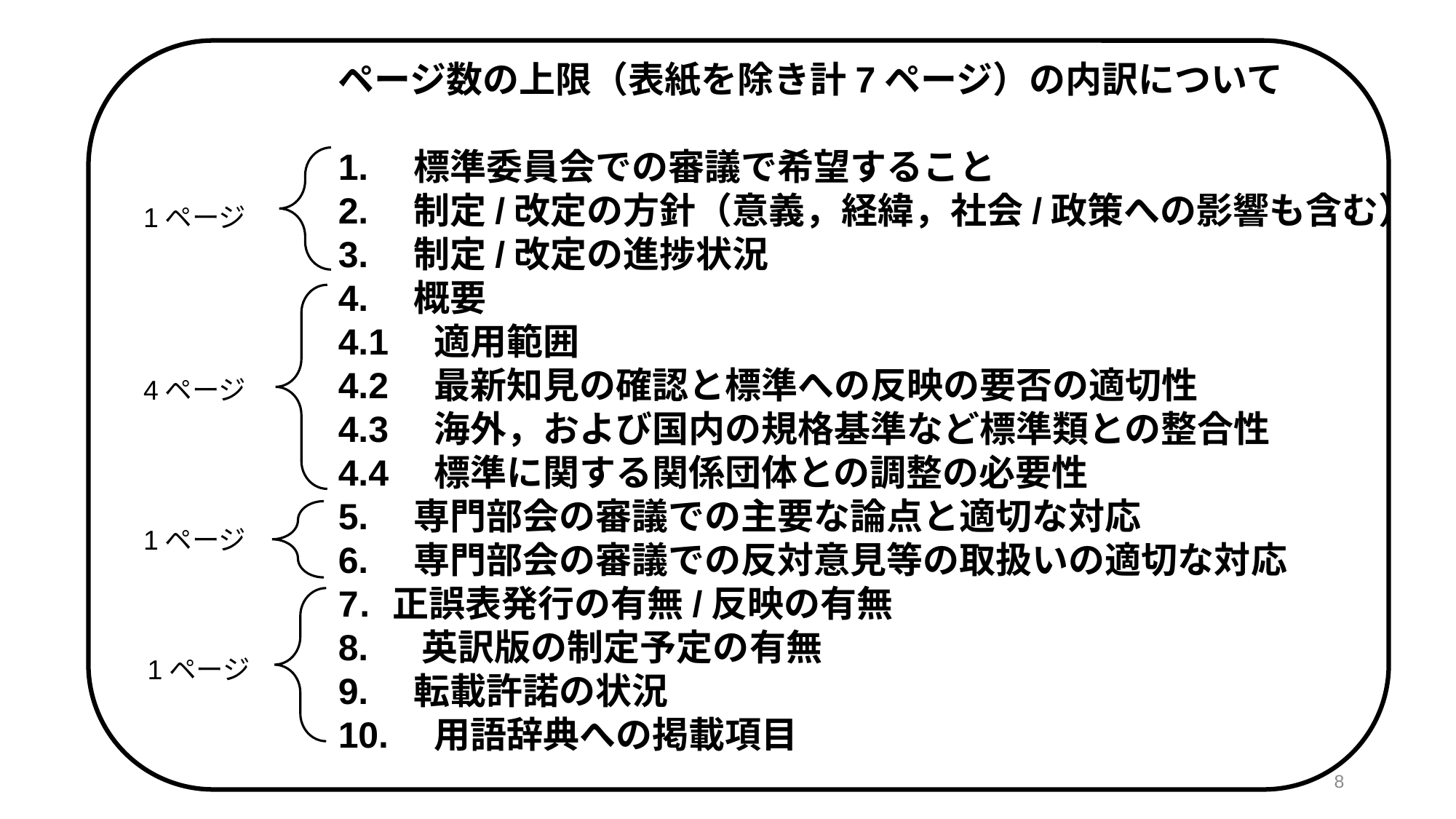

ページ数の上限（表紙を除き計7ページ）の内訳について

1.　標準委員会での審議で希望すること
2.　制定/改定の方針（意義，経緯，社会/政策への影響も含む）
3.　制定/改定の進捗状況
4.　概要
4.1　適用範囲
4.2　最新知見の確認と標準への反映の要否の適切性
4.3　海外，および国内の規格基準など標準類との整合性
4.4　標準に関する関係団体との調整の必要性
5.　専門部会の審議での主要な論点と適切な対応
6.　専門部会の審議での反対意見等の取扱いの適切な対応
正誤表発行の有無/反映の有無
8.　 英訳版の制定予定の有無
9.　転載許諾の状況
10.　用語辞典への掲載項目

1ページ

4ページ

1ページ

1ページ
8